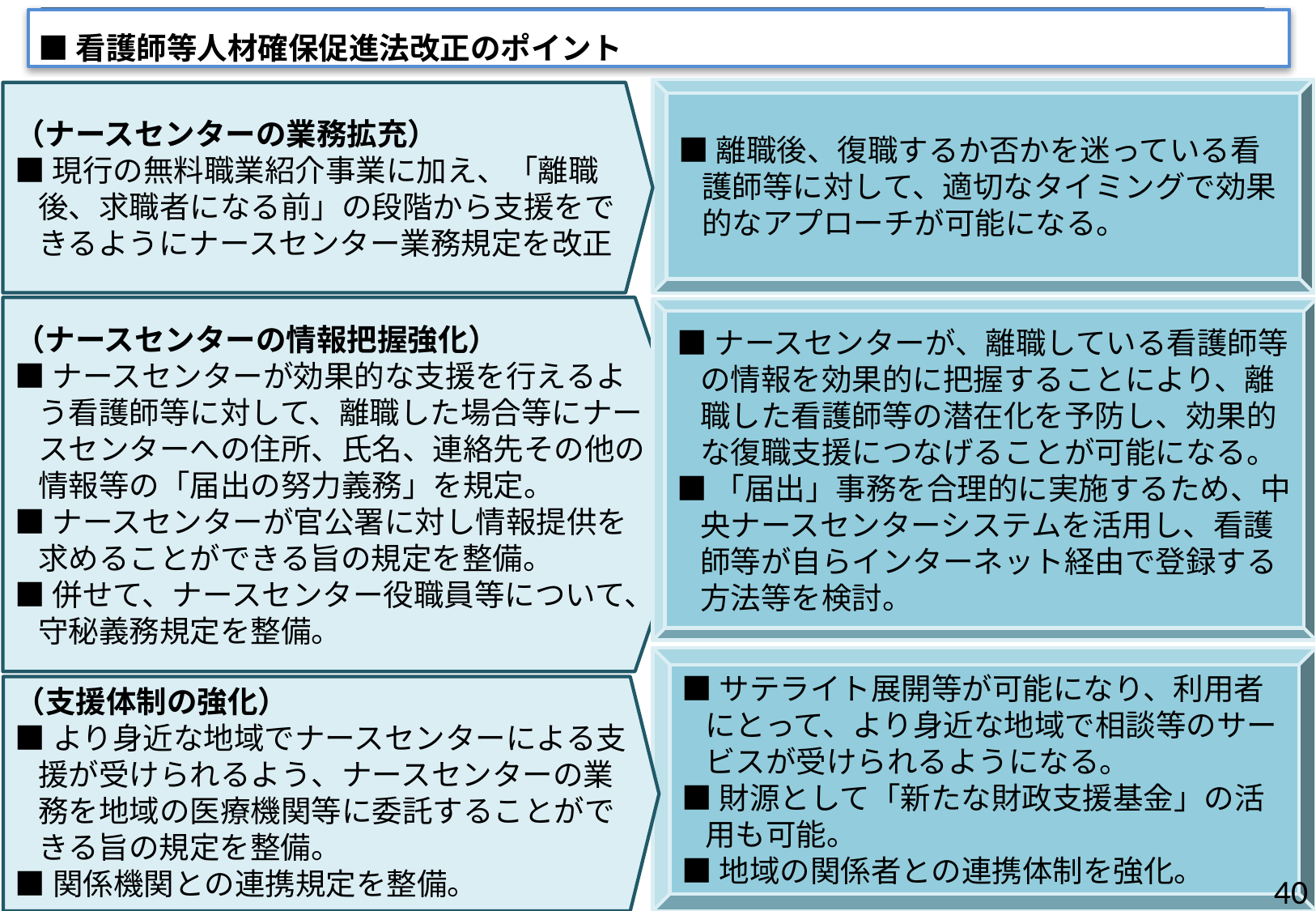

看護師等人材確保促進法改正のポイント
■看護師等人材確保促進法改正のポイント
■離職後、復職するか否かを迷っている看護師等に対して、適切なタイミングで効果的なアプローチが可能になる。
（ナースセンターの業務拡充）
■現行の無料職業紹介事業に加え、「離職後、求職者になる前」の段階から支援をできるようにナースセンター業務規定を改正
（ナースセンターの情報把握強化）
■ナースセンターが効果的な支援を行えるよう看護師等に対して、離職した場合等にナースセンターへの住所、氏名、連絡先その他の情報等の「届出の努力義務」を規定。
■ナースセンターが官公署に対し情報提供を求めることができる旨の規定を整備。
■併せて、ナースセンター役職員等について、守秘義務規定を整備。
■ナースセンターが、離職している看護師等の情報を効果的に把握することにより、離職した看護師等の潜在化を予防し、効果的な復職支援につなげることが可能になる。
■「届出」事務を合理的に実施するため、中央ナースセンターシステムを活用し、看護師等が自らインターネット経由で登録する方法等を検討。
■サテライト展開等が可能になり、利用者にとって、より身近な地域で相談等のサービスが受けられるようになる。
■財源として「新たな財政支援基金」の活用も可能。
■地域の関係者との連携体制を強化。
（支援体制の強化）
■より身近な地域でナースセンターによる支援が受けられるよう、ナースセンターの業務を地域の医療機関等に委託することができる旨の規定を整備。
■関係機関との連携規定を整備。
40